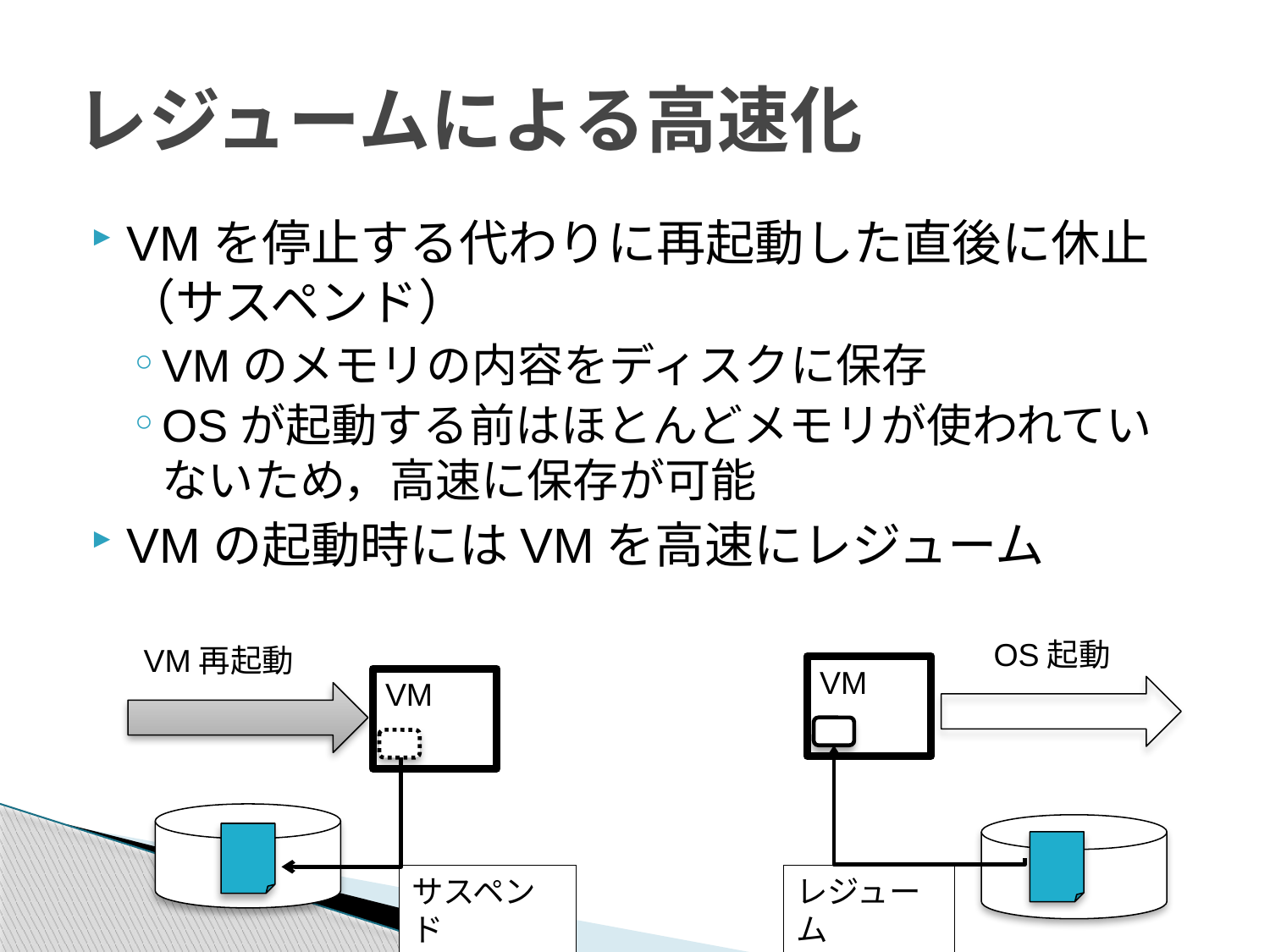

# レジュームによる高速化
VMを停止する代わりに再起動した直後に休止（サスペンド）
VMのメモリの内容をディスクに保存
OSが起動する前はほとんどメモリが使われていないため，高速に保存が可能
VMの起動時にはVMを高速にレジューム
OS起動
VM再起動
VM
VM

サスペンド
レジューム